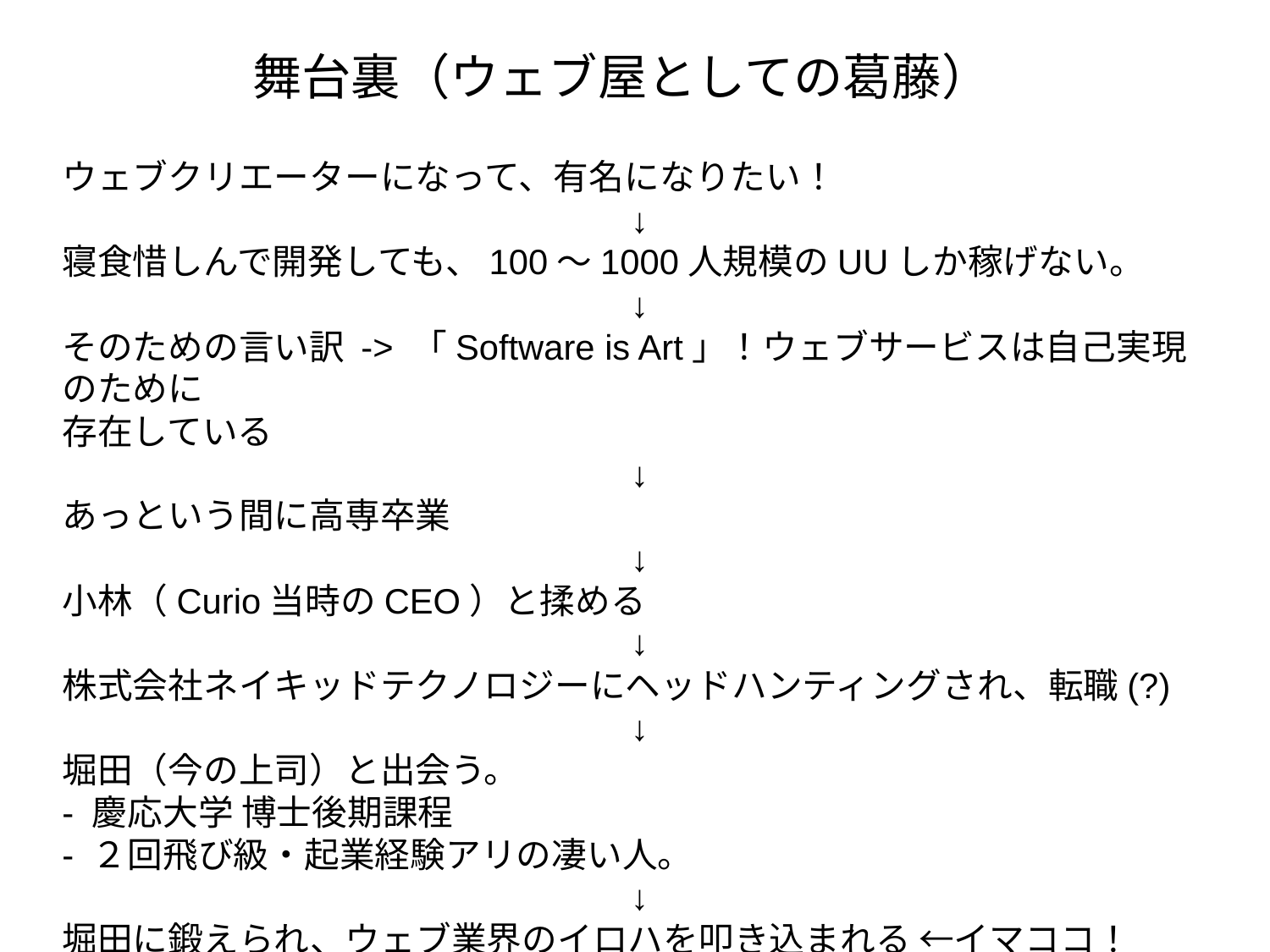

舞台裏（ウェブ屋としての葛藤）
ウェブクリエーターになって、有名になりたい！
↓
寝食惜しんで開発しても、100～1000人規模のUUしか稼げない。
↓
そのための言い訳 -> 「Software is Art」！ウェブサービスは自己実現のために
存在している
↓
あっという間に高専卒業
↓
小林（Curio当時のCEO）と揉める
↓
株式会社ネイキッドテクノロジーにヘッドハンティングされ、転職(?)
↓
堀田（今の上司）と出会う。
- 慶応大学 博士後期課程
- ２回飛び級・起業経験アリの凄い人。
↓
堀田に鍛えられ、ウェブ業界のイロハを叩き込まれる ←イマココ！